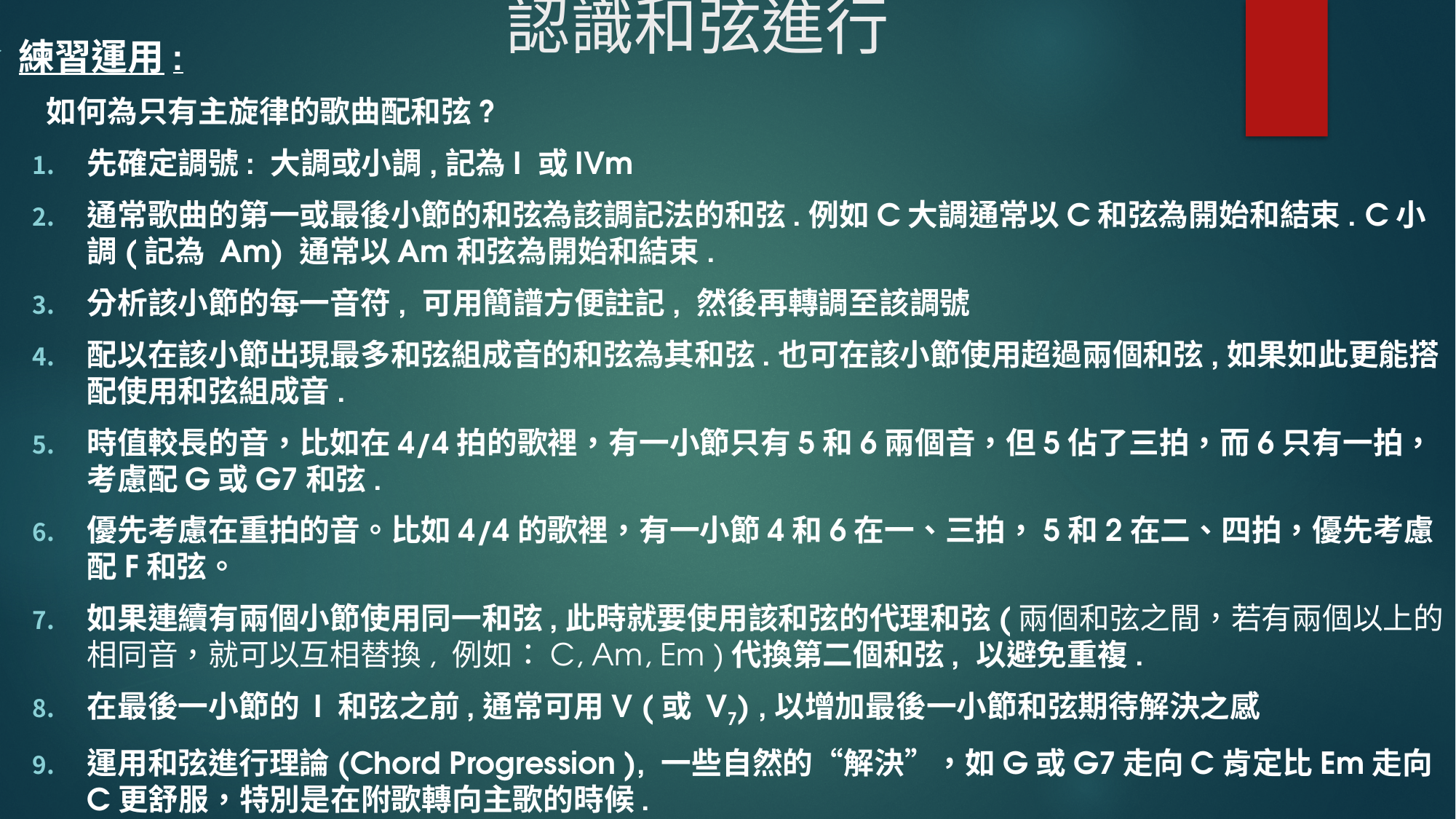

# 認識和弦進行
練習運用:
 如何為只有主旋律的歌曲配和弦?
先確定調號: 大調或小調,記為I 或IVm
通常歌曲的第一或最後小節的和弦為該調記法的和弦.例如C大調通常以C和弦為開始和結束. C小調(記為 Am) 通常以Am和弦為開始和結束.
分析該小節的每一音符, 可用簡譜方便註記, 然後再轉調至該調號
配以在該小節出現最多和弦組成音的和弦為其和弦.也可在該小節使用超過兩個和弦,如果如此更能搭配使用和弦組成音.
時值較長的音，比如在4/4拍的歌裡，有一小節只有5和6兩個音，但5佔了三拍，而6只有一拍，考慮配G或G7和弦.
優先考慮在重拍的音。比如4/4的歌裡，有一小節4和6在一、三拍，5和2在二、四拍，優先考慮配F和弦。
如果連續有兩個小節使用同一和弦,此時就要使用該和弦的代理和弦(兩個和弦之間，若有兩個以上的相同音，就可以互相替換, 例如：C, Am, Em )代換第二個和弦, 以避免重複.
在最後一小節的 I 和弦之前,通常可用V (或 V7) ,以增加最後一小節和弦期待解決之感
運用和弦進行理論(Chord Progression ), 一些自然的“解決”，如G或G7走向C肯定比Em走向C更舒服，特別是在附歌轉向主歌的時候.